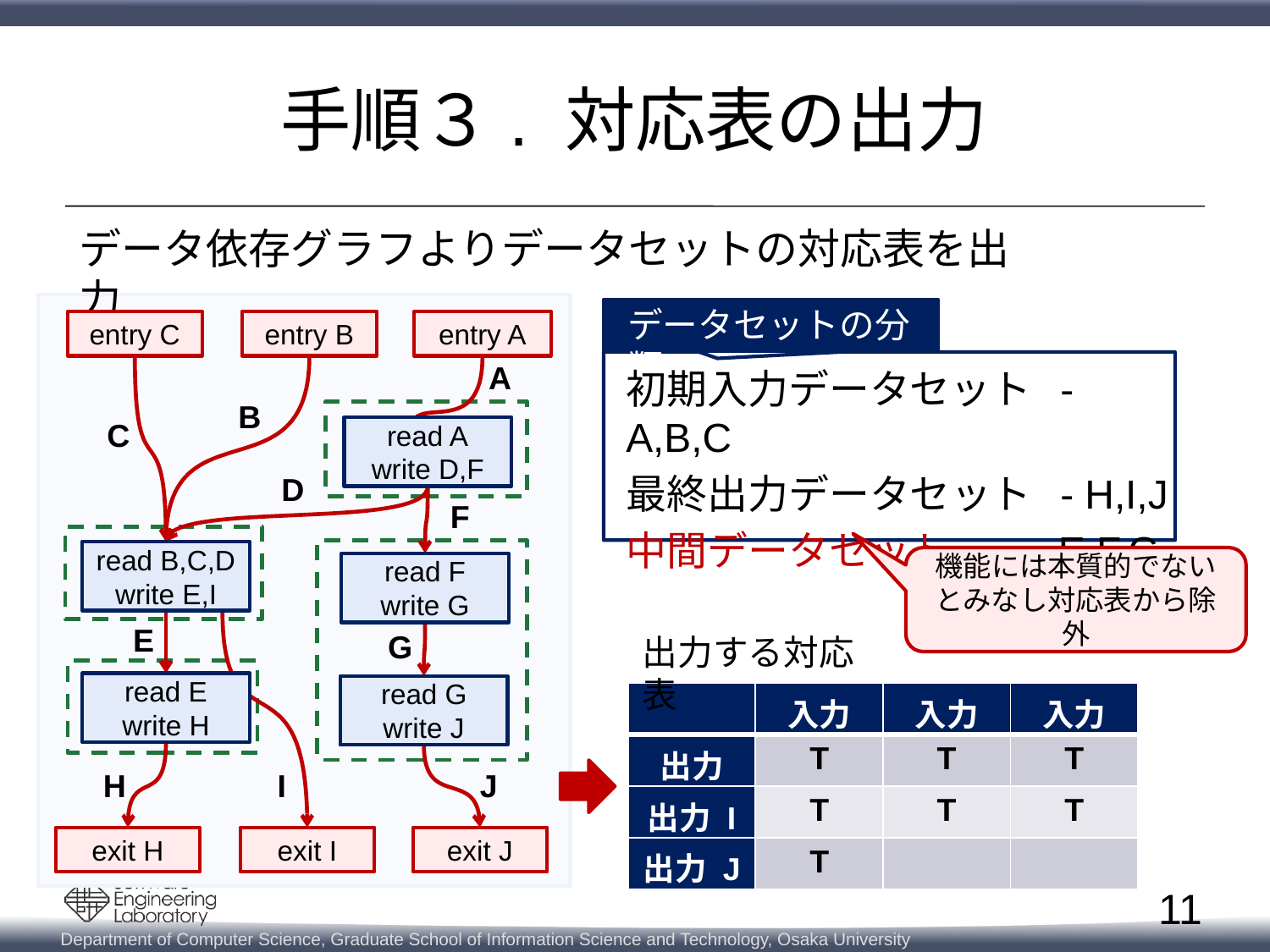

# 手順３. 対応表の出力
データ依存グラフよりデータセットの対応表を出力

データセットの分類

entry C
entry B
entry A
A

初期入力データセット  - A,B,C
最終出力データセット  - H,I,J
中間データセット        - E,F,G
B

C
read A
write D,F
D
F

read B,C,D
write E,I
機能には本質的でないとみなし対応表から除外
read F
write G
E
G
出力する対応表

read E
write H
read G
write J
|  | 入力 A | 入力 B | 入力 C |
| --- | --- | --- | --- |
| 出力 H | T | T | T |
| 出力 I | T | T | T |
| 出力 J | T |  |  |
H
I
J

exit H
exit I
exit J
11